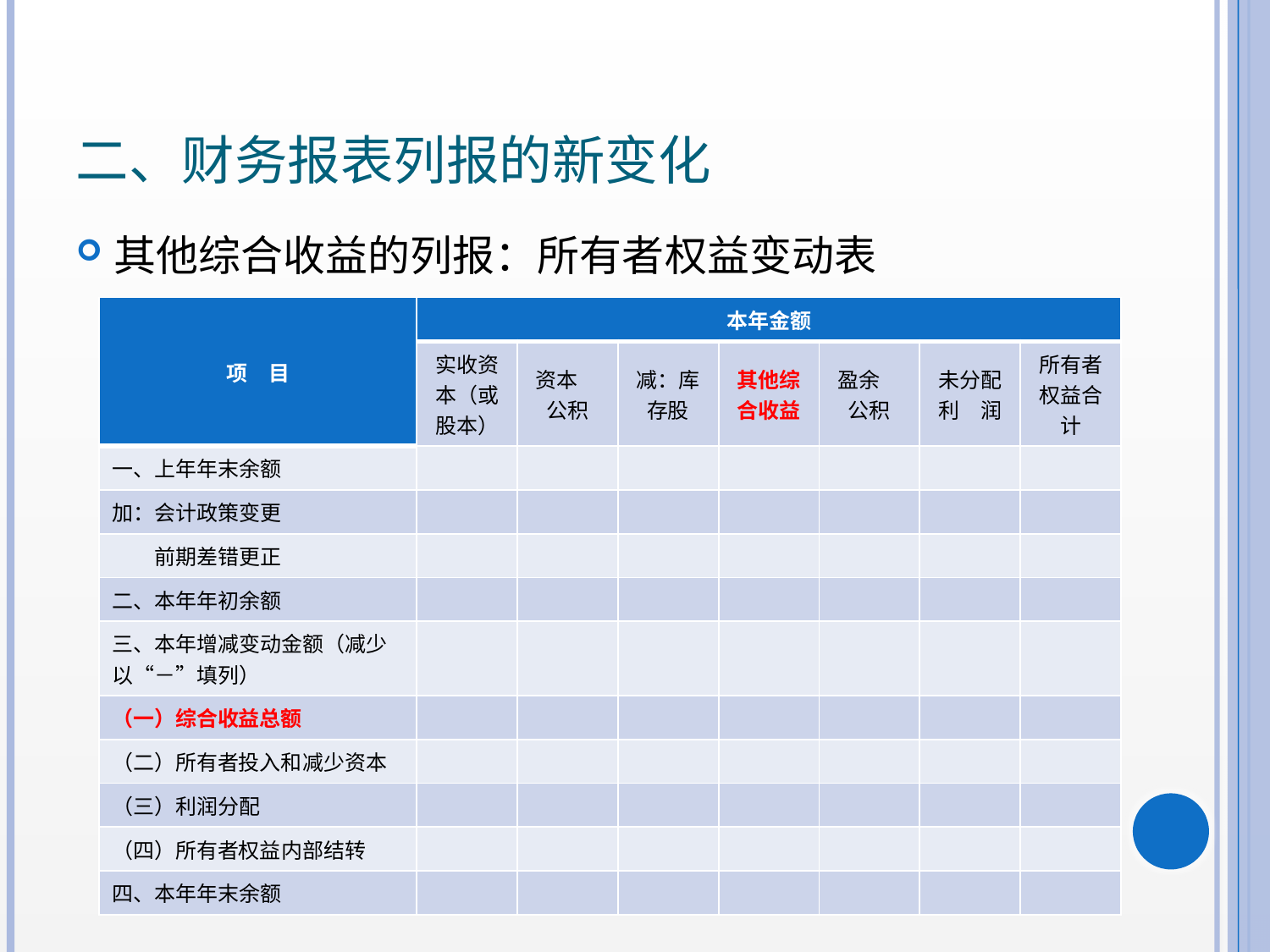

# 二、财务报表列报的新变化
其他综合收益的列报：所有者权益变动表
| 项　目 | 本年金额 |  |  |  |  |  |  |
| --- | --- | --- | --- | --- | --- | --- | --- |
|  | 实收资本（或股本） | 资本　公积 | 减：库存股 | 其他综合收益 | 盈余　公积 | 未分配利　润 | 所有者权益合计 |
| 一、上年年末余额 |  |  |  |  |  |  |  |
| 加：会计政策变更 |  |  |  |  |  |  |  |
| 前期差错更正 |  |  |  |  |  |  |  |
| 二、本年年初余额 |  |  |  |  |  |  |  |
| 三、本年增减变动金额（减少以“－”填列） |  |  |  |  |  |  |  |
| （一）综合收益总额 |  |  |  |  |  |  |  |
| （二）所有者投入和减少资本 |  |  |  |  |  |  |  |
| （三）利润分配 |  |  |  |  |  |  |  |
| （四）所有者权益内部结转 |  |  |  |  |  |  |  |
| 四、本年年末余额 |  |  |  |  |  |  |  |